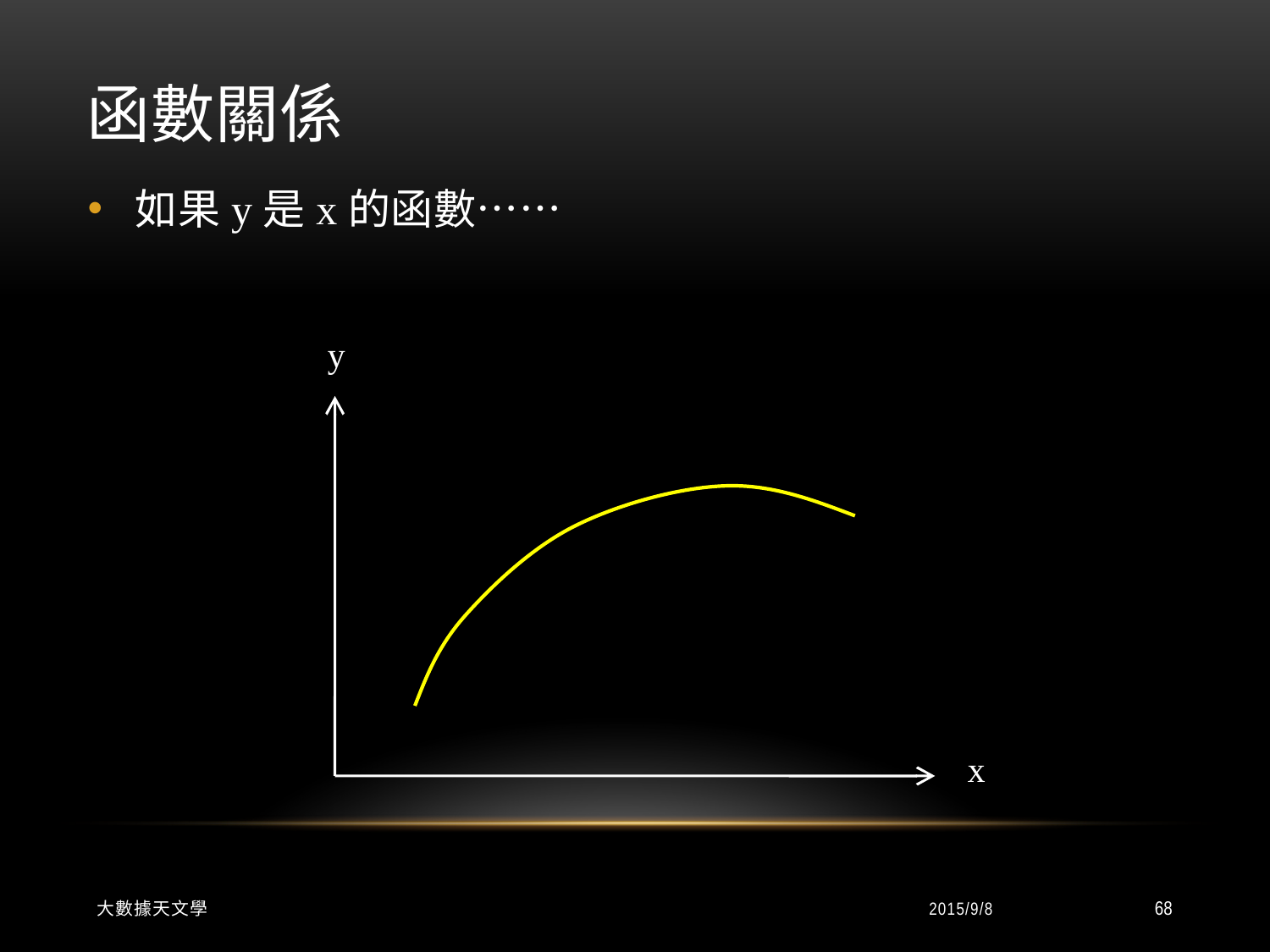

# 函數關係
如果y是x的函數……
y

x

大數據天文學
2015/9/8
68